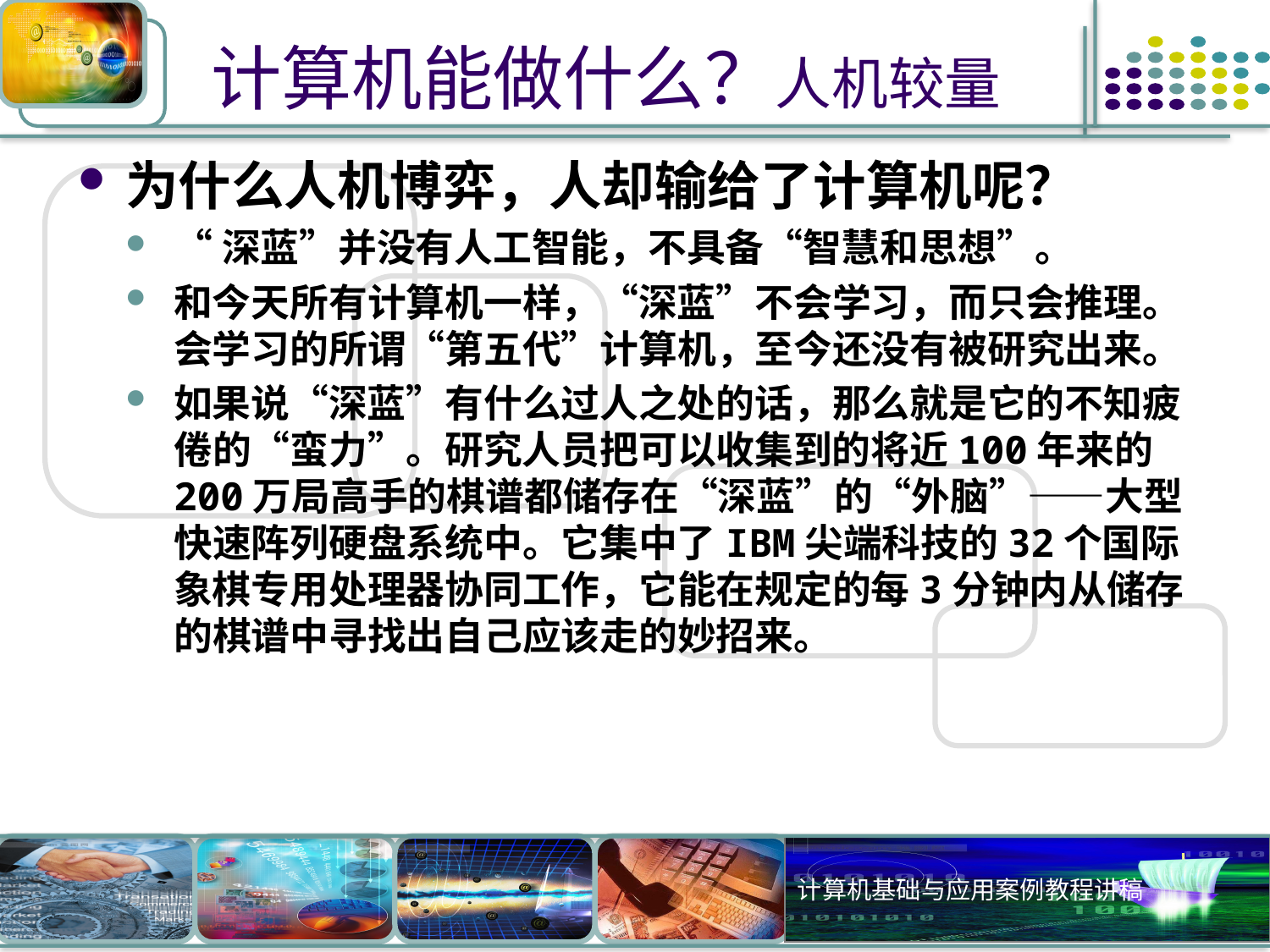

# 计算机能做什么？人机较量
为什么人机博弈，人却输给了计算机呢？
“深蓝”并没有人工智能，不具备“智慧和思想”。
和今天所有计算机一样，“深蓝”不会学习，而只会推理。会学习的所谓“第五代”计算机，至今还没有被研究出来。
如果说“深蓝”有什么过人之处的话，那么就是它的不知疲倦的“蛮力”。研究人员把可以收集到的将近100年来的200万局高手的棋谱都储存在“深蓝”的“外脑”——大型快速阵列硬盘系统中。它集中了IBM尖端科技的32个国际象棋专用处理器协同工作，它能在规定的每3分钟内从储存的棋谱中寻找出自己应该走的妙招来。